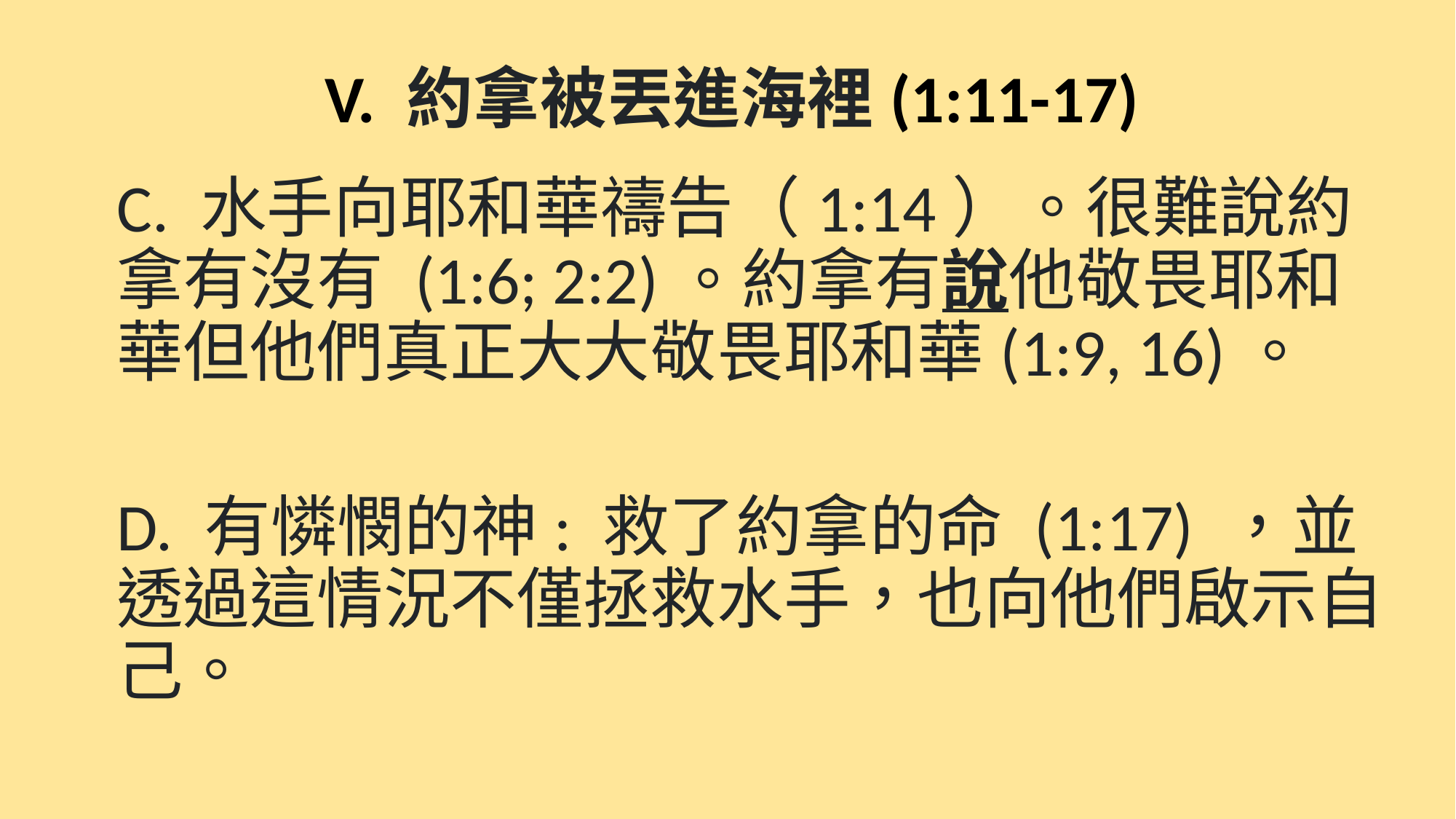

# V. 約拿被丟進海裡(1:11-17)
C. 水手向耶和華禱告（1:14）。很難說約拿有沒有 (1:6; 2:2)。約拿有說他敬畏耶和華但他們真正大大敬畏耶和華(1:9, 16)。

D. 有憐憫的神: 救了約拿的命 (1:17) ，並透過這情況不僅拯救水手，也向他們啟示自己。